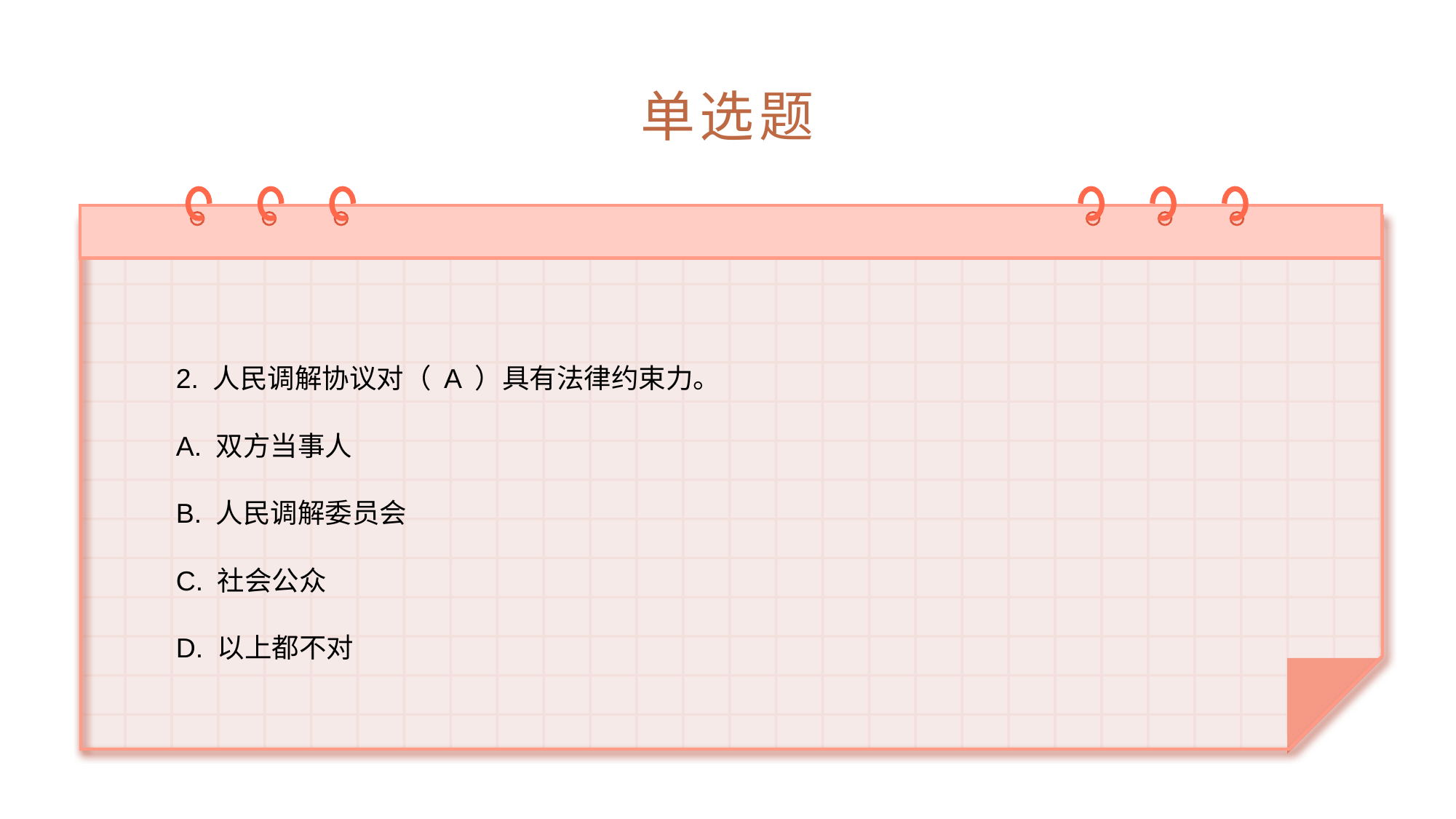

# 单选题

2. 人民调解协议对（ A ）具有法律约束力。
A. 双方当事人
B. 人民调解委员会
C. 社会公众
D. 以上都不对